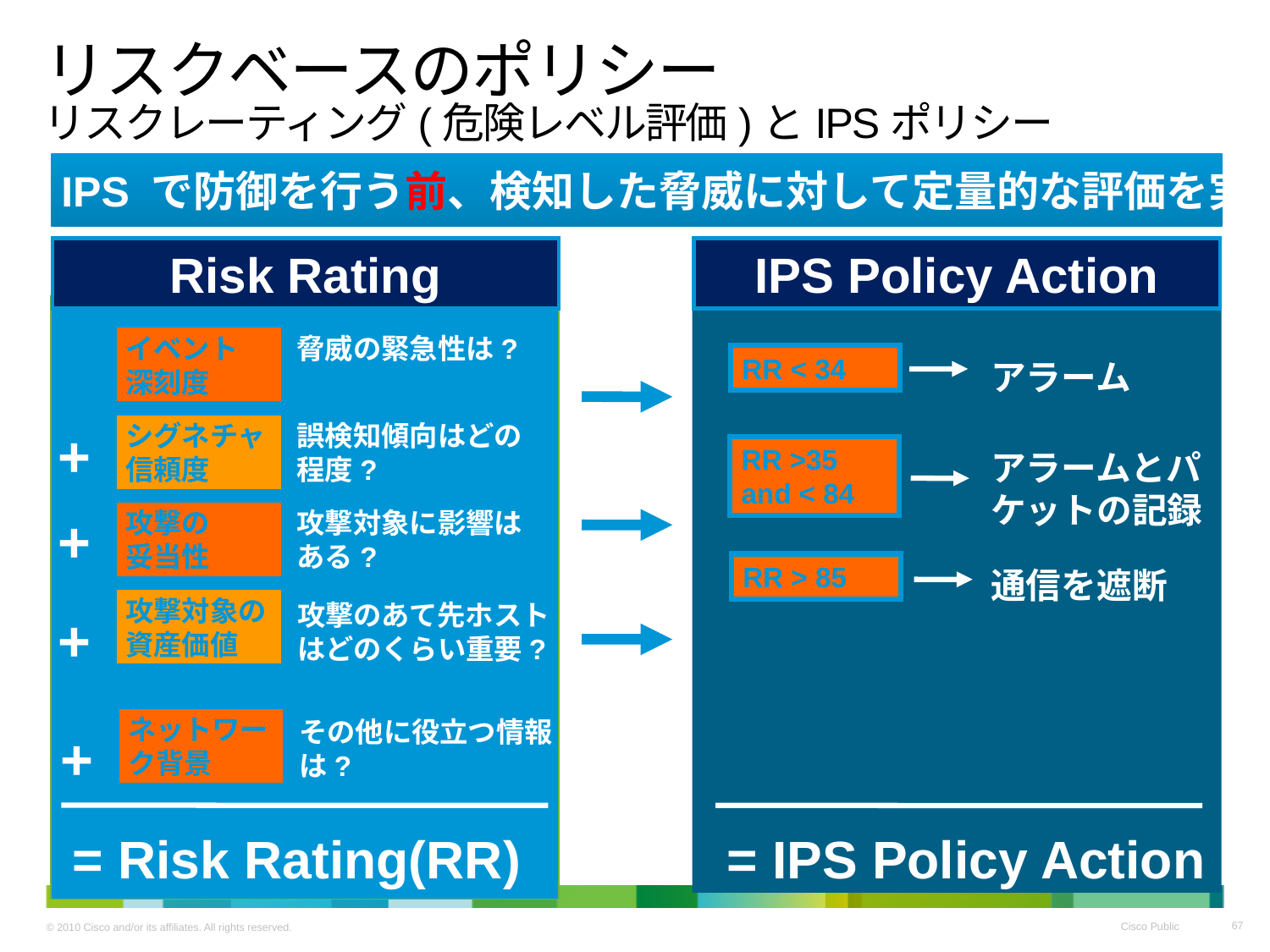

# リスクベースのポリシー リスクレーティング(危険レベル評価)とIPSポリシー
IPS で防御を行う前、検知した脅威に対して定量的な評価を実施
Risk Rating
IPS Policy Action

イベント
深刻度
脅威の緊急性は?
RR < 34
アラーム

シグネチャ信頼度
誤検知傾向はどの程度?
+
RR >35 and < 84
アラームとパケットの記録

攻撃対象に影響はある?
攻撃の
妥当性
+
RR > 85
通信を遮断

攻撃対象の資産価値

攻撃のあて先ホストはどのくらい重要?
+
ネットワーク背景

その他に役立つ情報は?
+

= Risk Rating(RR)
= IPS Policy Action